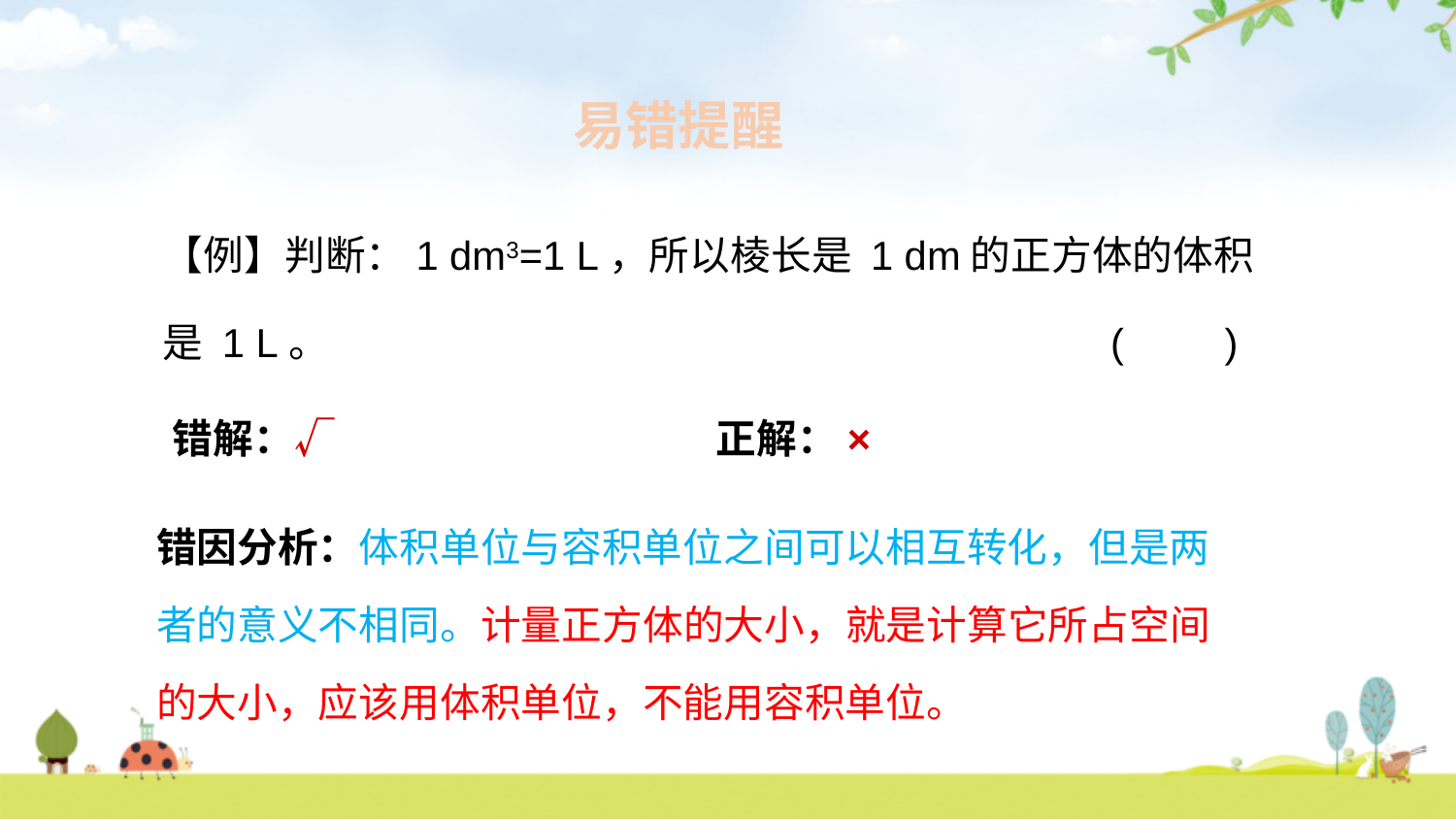

易错提醒
【例】判断：1 dm3=1 L，所以棱长是 1 dm的正方体的体积是 1 L。                                                                                      (         )
错解：√
正解：×
错因分析：体积单位与容积单位之间可以相互转化，但是两者的意义不相同。计量正方体的大小，就是计算它所占空间的大小，应该用体积单位，不能用容积单位。